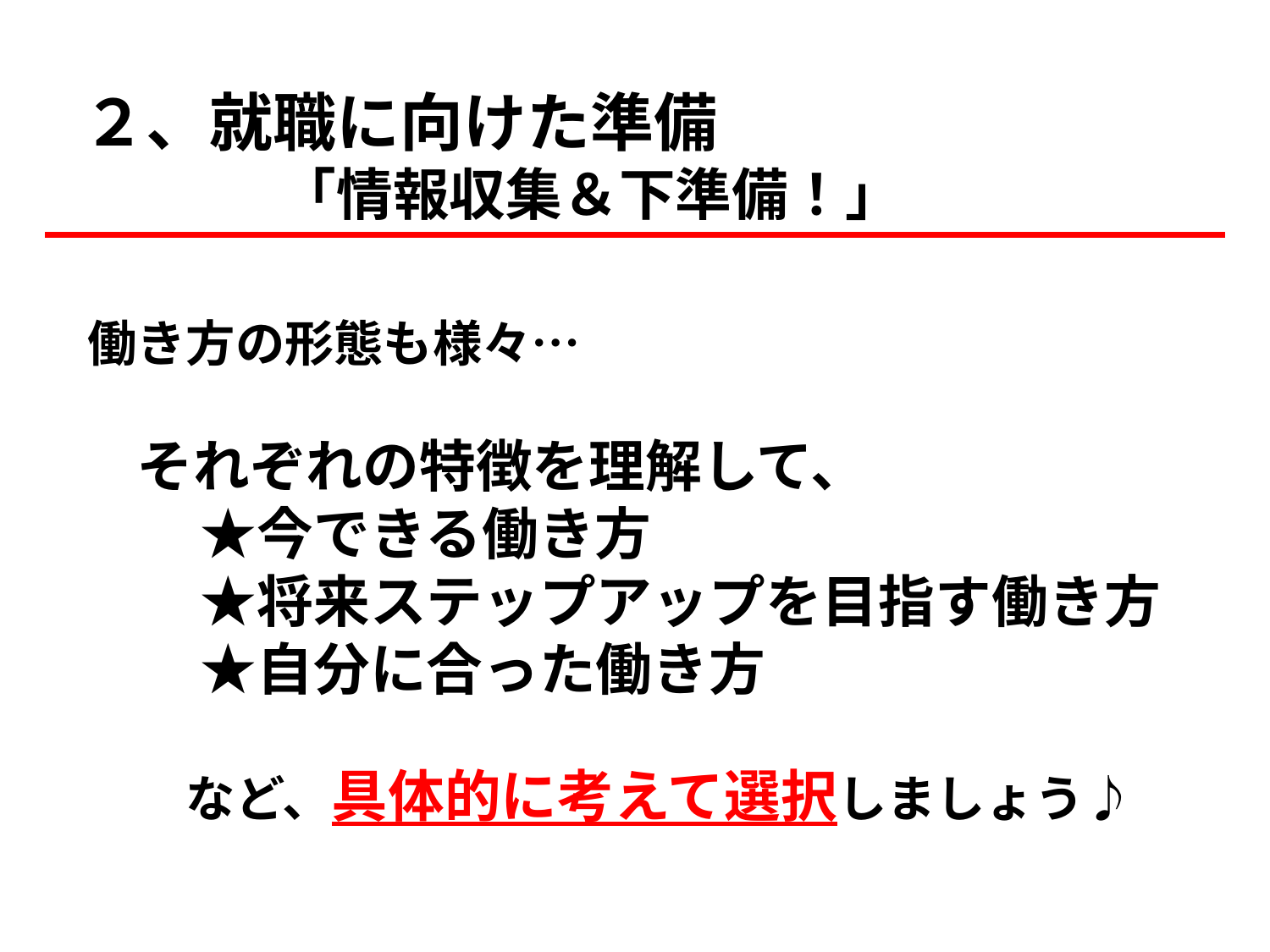

２、就職に向けた準備
　　　　「情報収集＆下準備！」

働き方の形態も様々…

　それぞれの特徴を理解して、
　　★今できる働き方
　　★将来ステップアップを目指す働き方
　　★自分に合った働き方

　　など、具体的に考えて選択しましょう♪